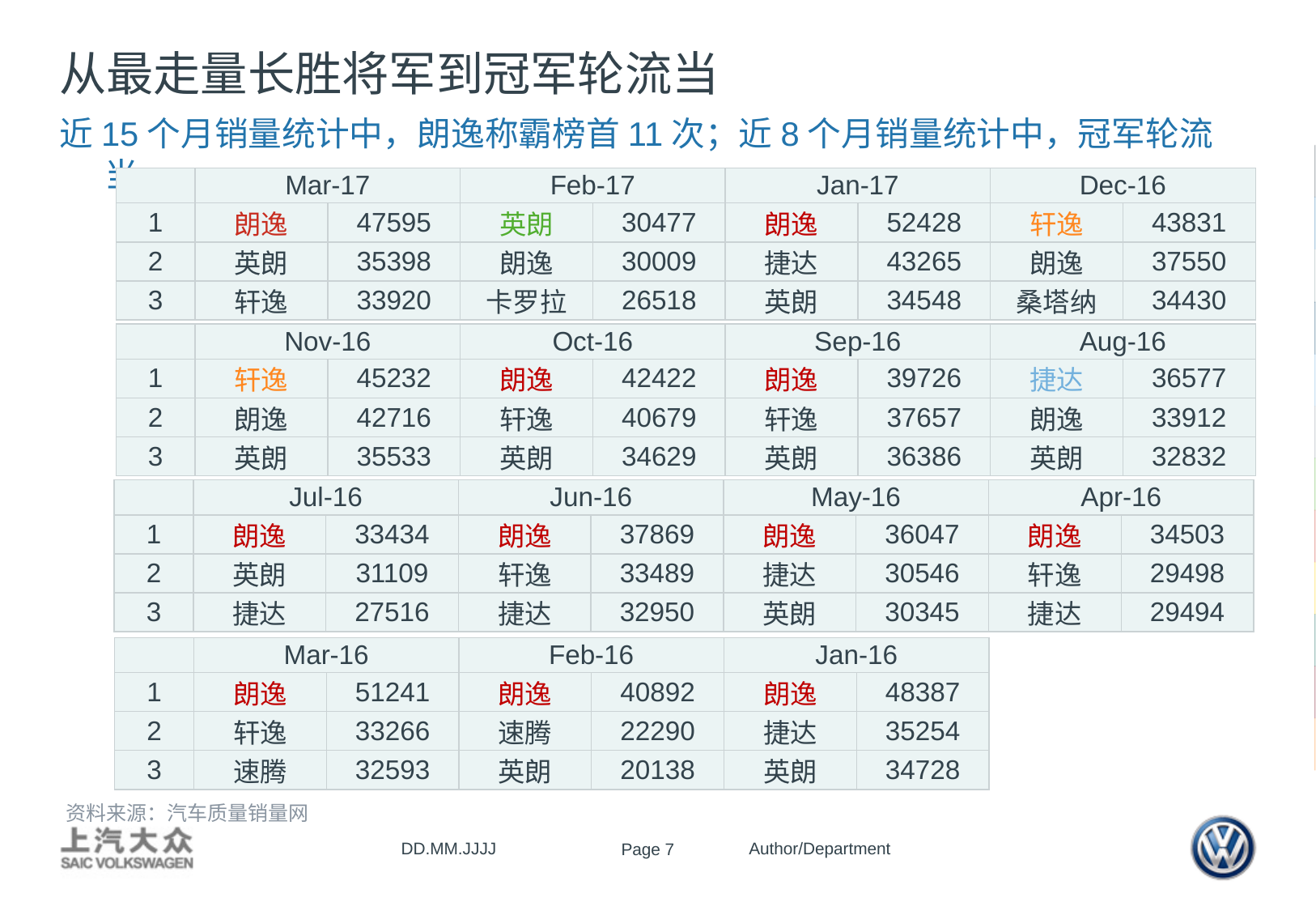

# 从最走量长胜将军到冠军轮流当
近15个月销量统计中，朗逸称霸榜首11次；近8个月销量统计中，冠军轮流当。
|  | Mar-17 |  | Feb-17 |  | Jan-17 |  | Dec-16 |  |
| --- | --- | --- | --- | --- | --- | --- | --- | --- |
| 1 | 朗逸 | 47595 | 英朗 | 30477 | 朗逸 | 52428 | 轩逸 | 43831 |
| 2 | 英朗 | 35398 | 朗逸 | 30009 | 捷达 | 43265 | 朗逸 | 37550 |
| 3 | 轩逸 | 33920 | 卡罗拉 | 26518 | 英朗 | 34548 | 桑塔纳 | 34430 |
|  | Nov-16 |  | Oct-16 |  | Sep-16 |  | Aug-16 |  |
| --- | --- | --- | --- | --- | --- | --- | --- | --- |
| 1 | 轩逸 | 45232 | 朗逸 | 42422 | 朗逸 | 39726 | 捷达 | 36577 |
| 2 | 朗逸 | 42716 | 轩逸 | 40679 | 轩逸 | 37657 | 朗逸 | 33912 |
| 3 | 英朗 | 35533 | 英朗 | 34629 | 英朗 | 36386 | 英朗 | 32832 |
|  | Jul-16 |  | Jun-16 |  | May-16 |  | Apr-16 |  |
| --- | --- | --- | --- | --- | --- | --- | --- | --- |
| 1 | 朗逸 | 33434 | 朗逸 | 37869 | 朗逸 | 36047 | 朗逸 | 34503 |
| 2 | 英朗 | 31109 | 轩逸 | 33489 | 捷达 | 30546 | 轩逸 | 29498 |
| 3 | 捷达 | 27516 | 捷达 | 32950 | 英朗 | 30345 | 捷达 | 29494 |
|  | Mar-16 |  | Feb-16 |  | Jan-16 |  |
| --- | --- | --- | --- | --- | --- | --- |
| 1 | 朗逸 | 51241 | 朗逸 | 40892 | 朗逸 | 48387 |
| 2 | 轩逸 | 33266 | 速腾 | 22290 | 捷达 | 35254 |
| 3 | 速腾 | 32593 | 英朗 | 20138 | 英朗 | 34728 |
资料来源：汽车质量销量网
DD.MM.JJJJ
Page 7
Author/Department